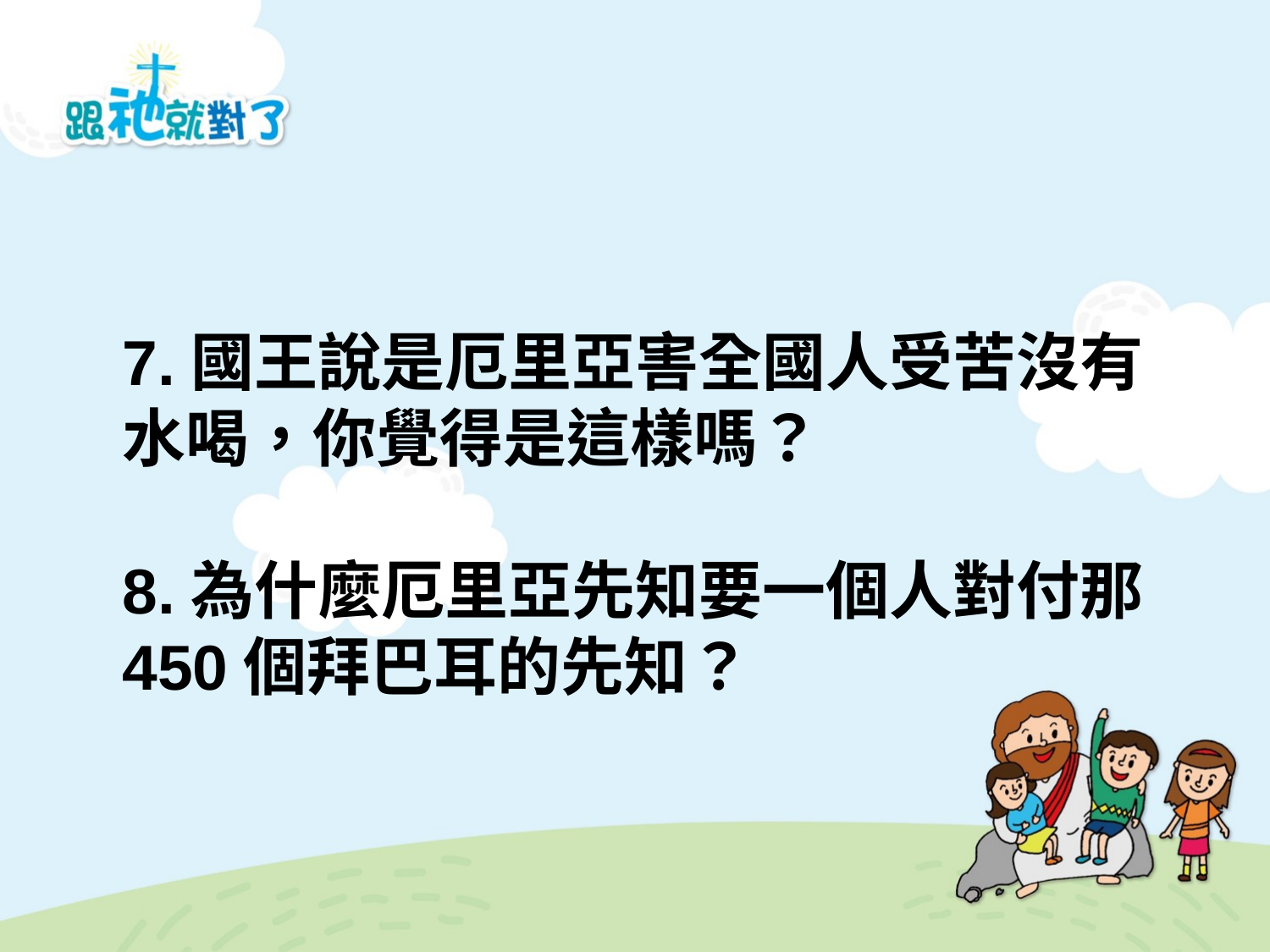

7.國王說是厄里亞害全國人受苦沒有水喝，你覺得是這樣嗎？

8.為什麼厄里亞先知要一個人對付那450個拜巴耳的先知？